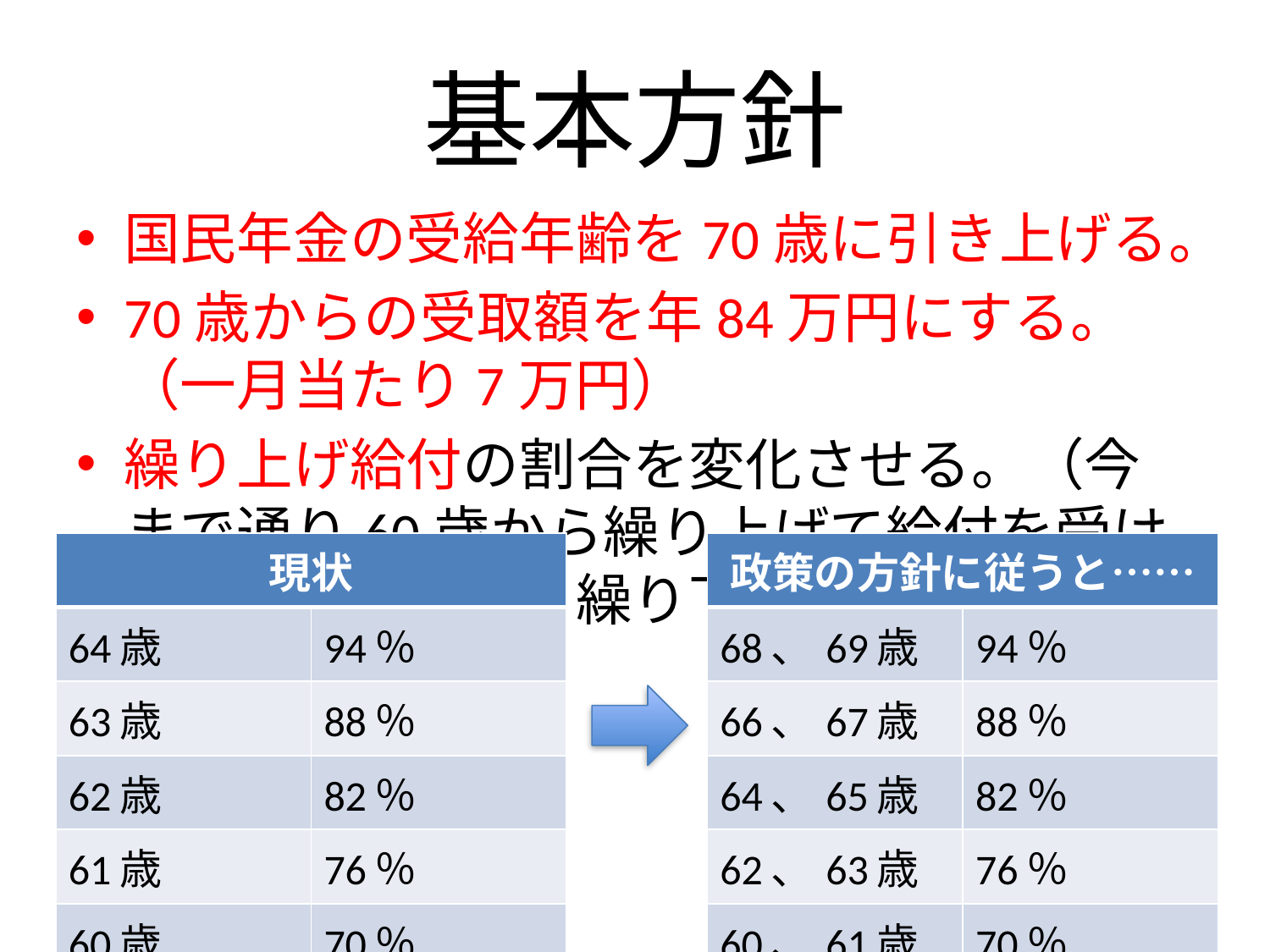

# 基本方針
国民年金の受給年齢を70歳に引き上げる。
70歳からの受取額を年84万円にする。（一月当たり7万円）
繰り上げ給付の割合を変化させる。（今まで通り60歳から繰り上げて給付を受けることは可能。）繰り下げ給付も今まで通り可能。

| 現状 |  |
| --- | --- |
| 64歳 | 94％ |
| 63歳 | 88％ |
| 62歳 | 82％ |
| 61歳 | 76％ |
| 60歳 | 70％ |
| 政策の方針に従うと…… |  |
| --- | --- |
| 68、69歳 | 94％ |
| 66、67歳 | 88％ |
| 64、65歳 | 82％ |
| 62、63歳 | 76％ |
| 60、61歳 | 70％ |